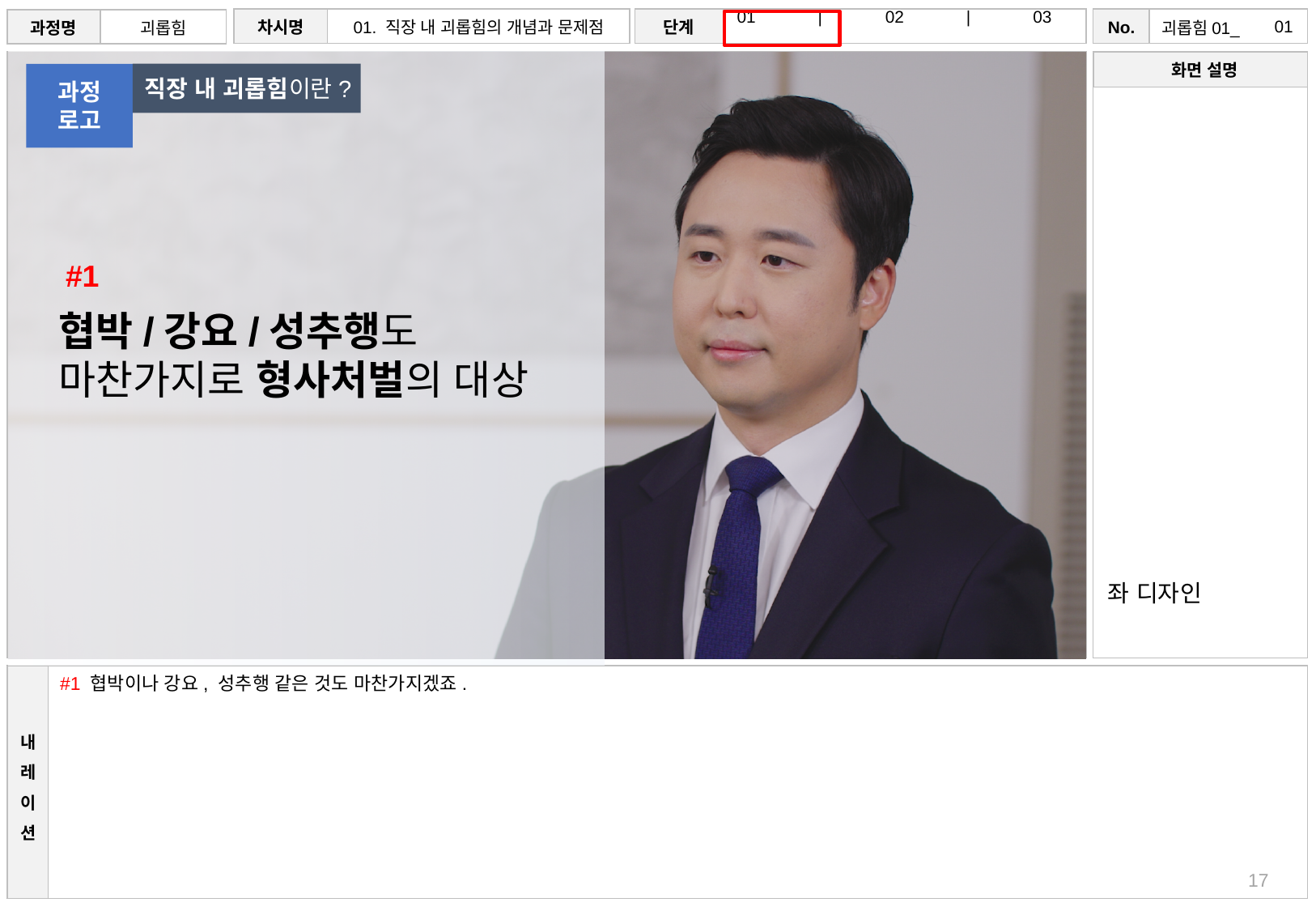

# 01
직장 내 괴롭힘이란?
과정
로고

#1
협박/강요/성추행도
마찬가지로 형사처벌의 대상
좌 디자인
#1 협박이나 강요, 성추행 같은 것도 마찬가지겠죠.
17